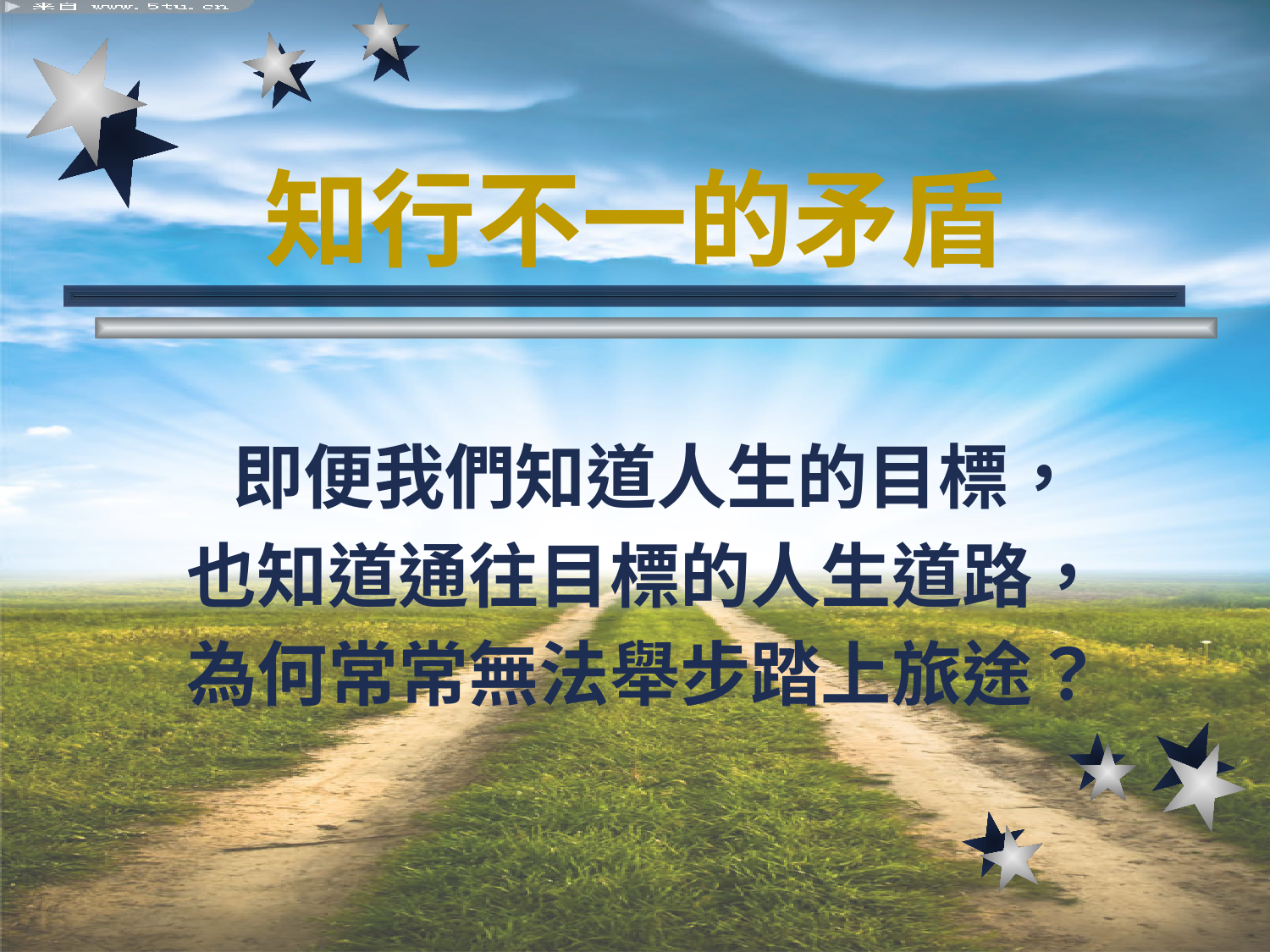

# 知行不一的矛盾
 即便我們知道人生的目標，
也知道通往目標的人生道路，
為何常常無法舉步踏上旅途？